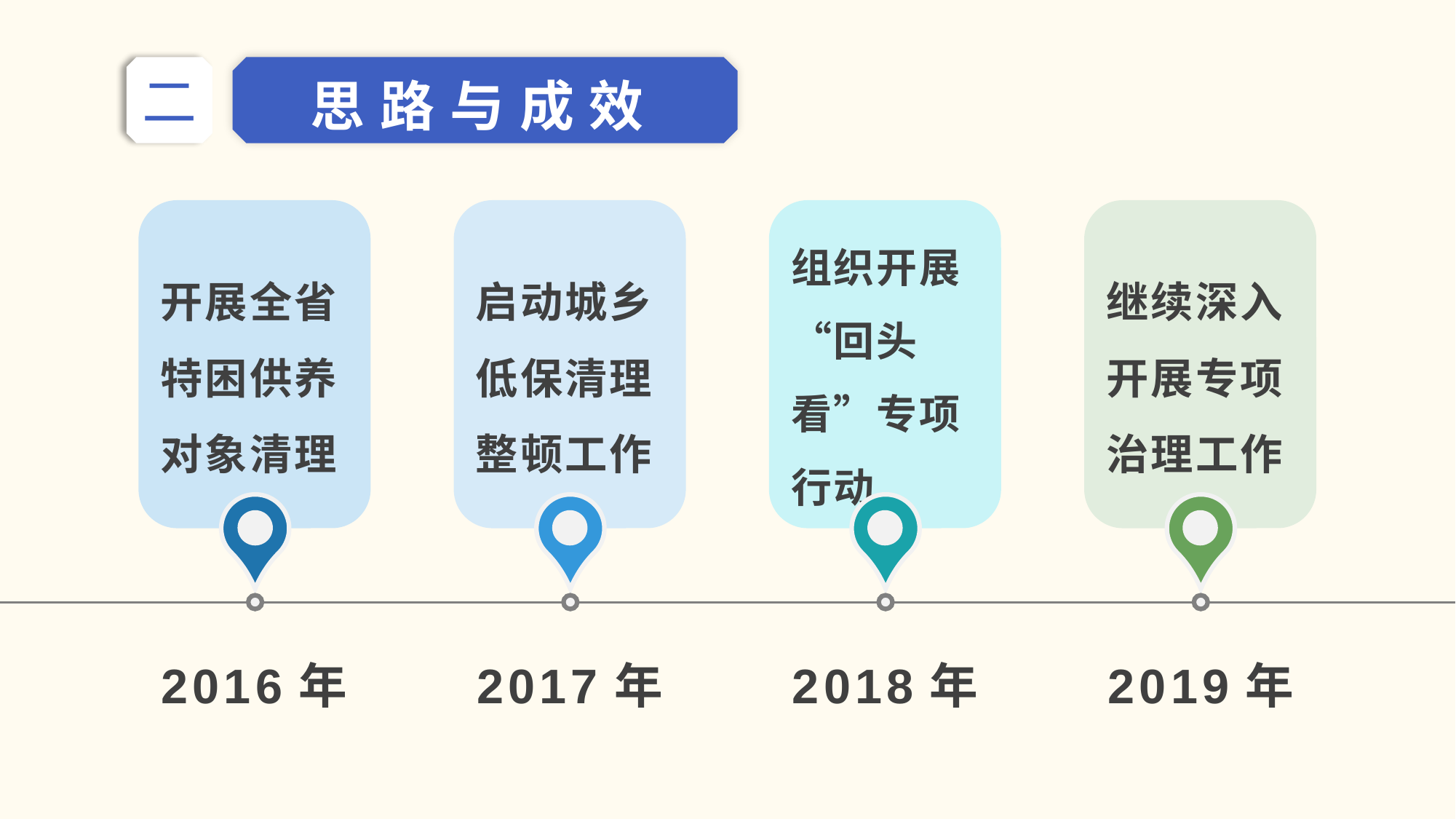

思路与成效

二
开展全省特困供养对象清理
启动城乡低保清理整顿工作
组织开展“回头看”专项行动
继续深入开展专项治理工作

2016年
2017年
2018年
2019年